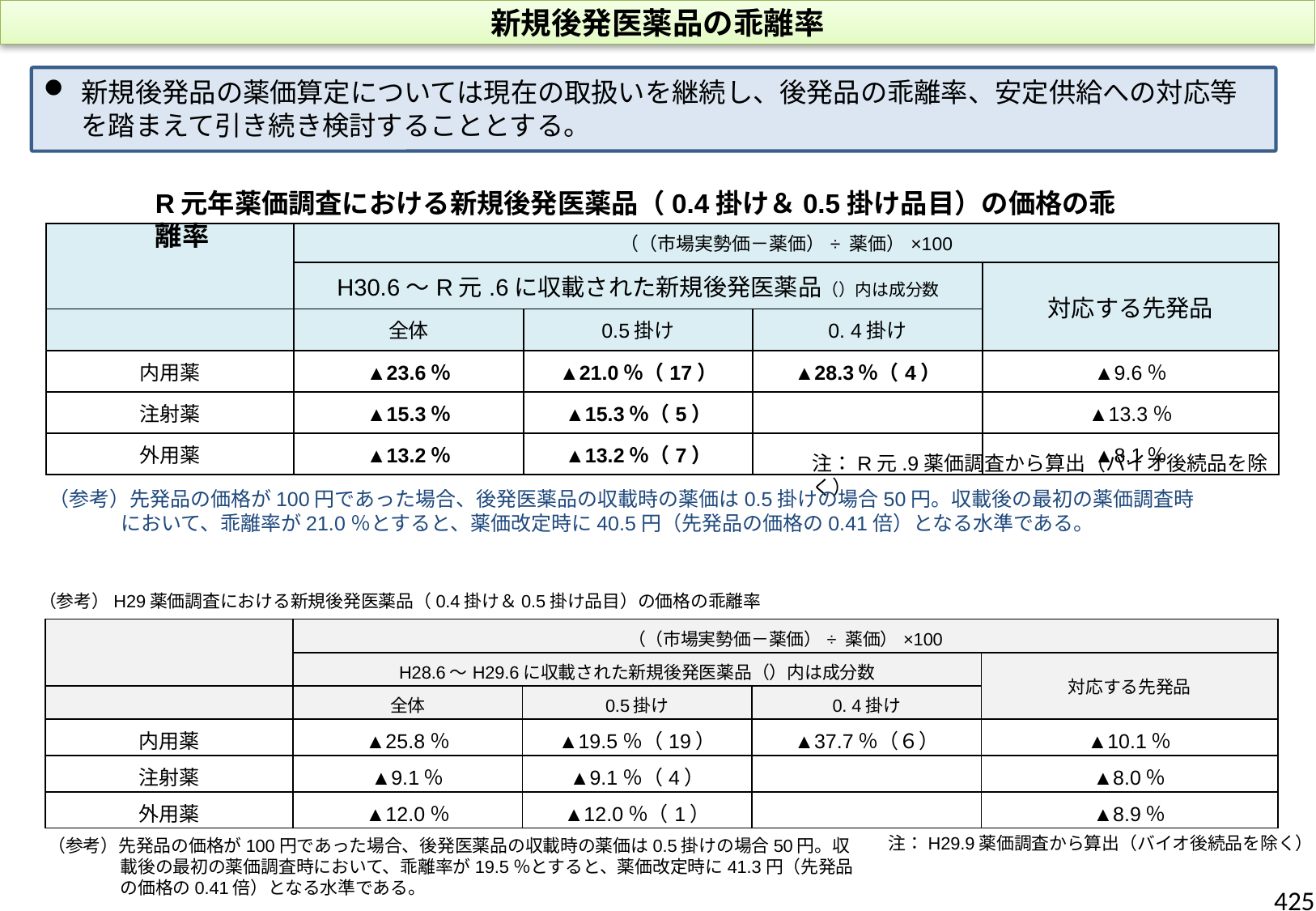

新規後発医薬品の乖離率
新規後発品の薬価算定については現在の取扱いを継続し、後発品の乖離率、安定供給への対応等を踏まえて引き続き検討することとする。
R元年薬価調査における新規後発医薬品（0.4掛け＆0.5掛け品目）の価格の乖離率
|  | （（市場実勢価－薬価）÷ 薬価）×100 |  |  |  |
| --- | --- | --- | --- | --- |
|  | H30.6～R元.6に収載された新規後発医薬品（）内は成分数 |  |  | 対応する先発品 |
|  | 全体 | 0.5掛け | 0. 4掛け |  |
| 内用薬 | ▲23.6％ | ▲21.0％（17） | ▲28.3％（4） | ▲9.6％ |
| 注射薬 | ▲15.3％ | ▲15.3％（5） |  | ▲13.3％ |
| 外用薬 | ▲13.2％ | ▲13.2％（7） |  | ▲8.1％ |
注：R元.9薬価調査から算出（バイオ後続品を除く）
（参考）先発品の価格が100円であった場合、後発医薬品の収載時の薬価は0.5掛けの場合50円。収載後の最初の薬価調査時において、乖離率が21.0％とすると、薬価改定時に40.5円（先発品の価格の0.41倍）となる水準である。
（参考）H29薬価調査における新規後発医薬品（0.4掛け＆0.5掛け品目）の価格の乖離率
|  | （（市場実勢価－薬価）÷ 薬価）×100 |  |  |  |
| --- | --- | --- | --- | --- |
|  | H28.6～H29.6に収載された新規後発医薬品（）内は成分数 |  |  | 対応する先発品 |
|  | 全体 | 0.5掛け | 0. 4掛け |  |
| 内用薬 | ▲25.8％ | ▲19.5％（19） | ▲37.7％（６） | ▲10.1％ |
| 注射薬 | ▲9.1％ | ▲9.1％（4） |  | ▲8.0％ |
| 外用薬 | ▲12.0％ | ▲12.0％（1） |  | ▲8.9％ |
注：H29.9薬価調査から算出（バイオ後続品を除く）
（参考）先発品の価格が100円であった場合、後発医薬品の収載時の薬価は0.5掛けの場合50円。収載後の最初の薬価調査時において、乖離率が19.5％とすると、薬価改定時に41.3円（先発品の価格の0.41倍）となる水準である。
425